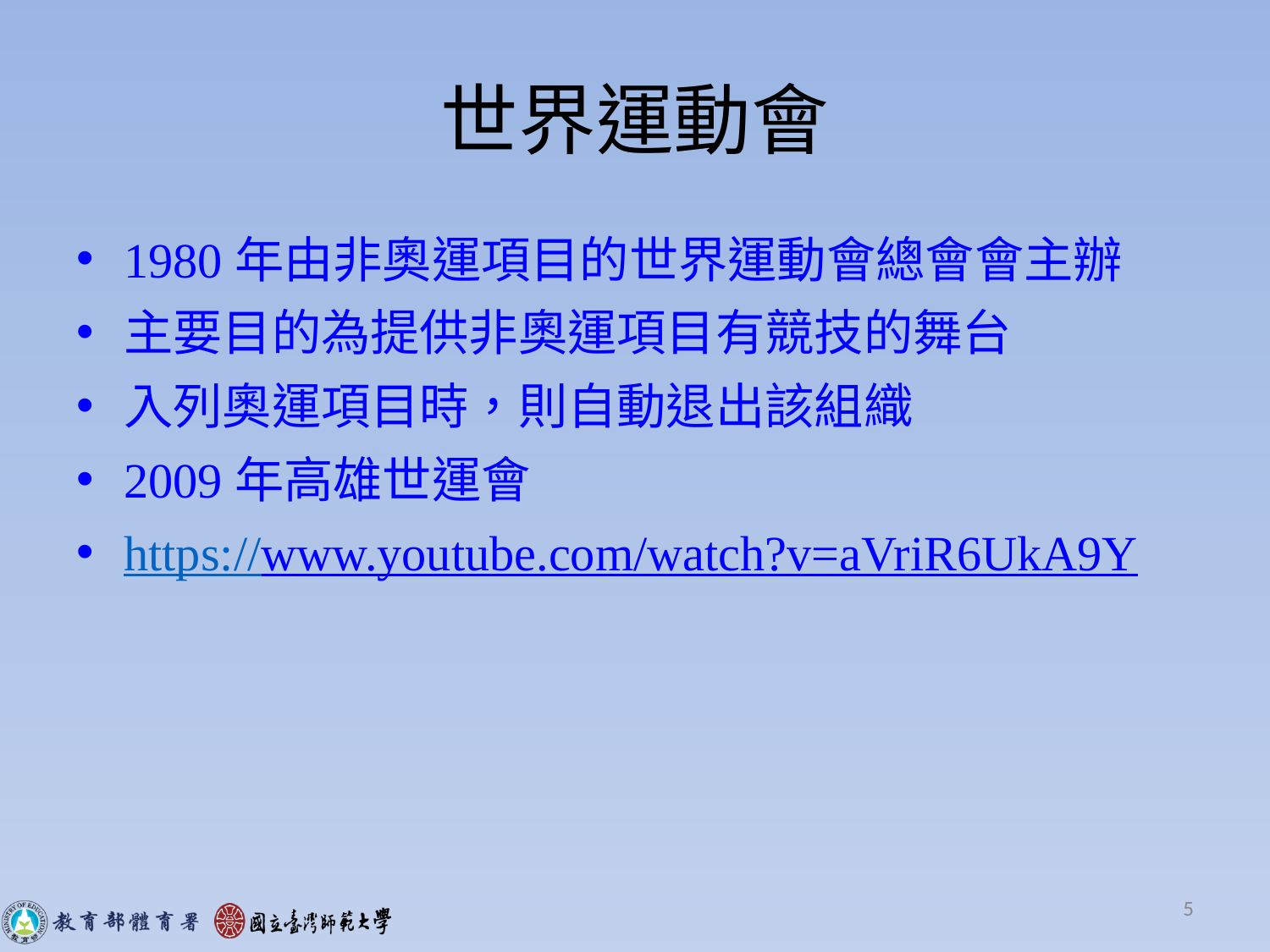

# 世界運動會
1980年由非奧運項目的世界運動會總會會主辦
主要目的為提供非奧運項目有競技的舞台
入列奧運項目時，則自動退出該組織
2009年高雄世運會
https://www.youtube.com/watch?v=aVriR6UkA9Y

5